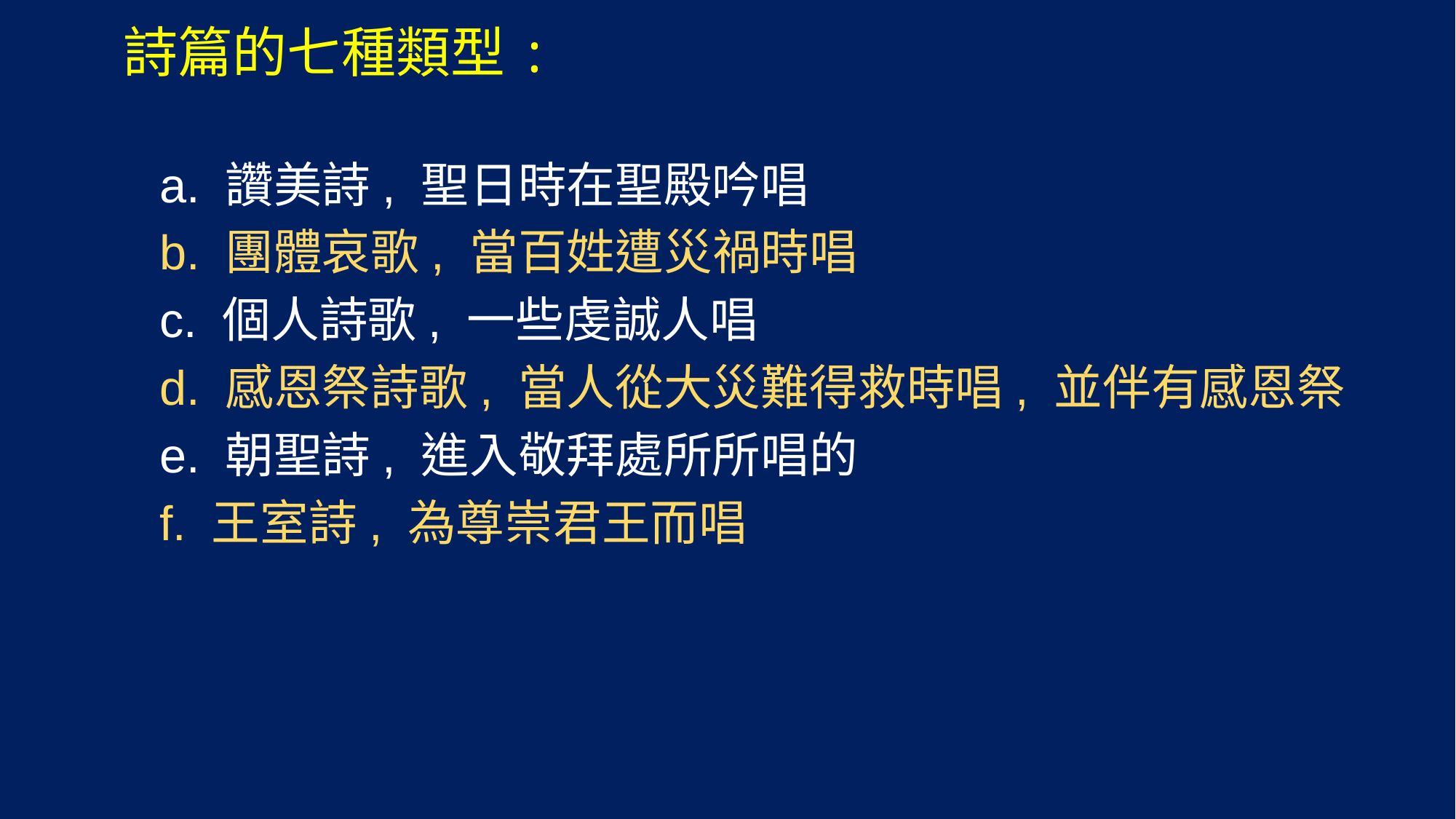

詩篇的七種類型:

	a. 讚美詩, 聖日時在聖殿吟唱
	b. 團體哀歌, 當百姓遭災禍時唱
	c. 個人詩歌, 一些虔誠人唱
	d. 感恩祭詩歌, 當人從大災難得救時唱, 並伴有感恩祭
	e. 朝聖詩, 進入敬拜處所所唱的
	f. 王室詩, 為尊崇君王而唱